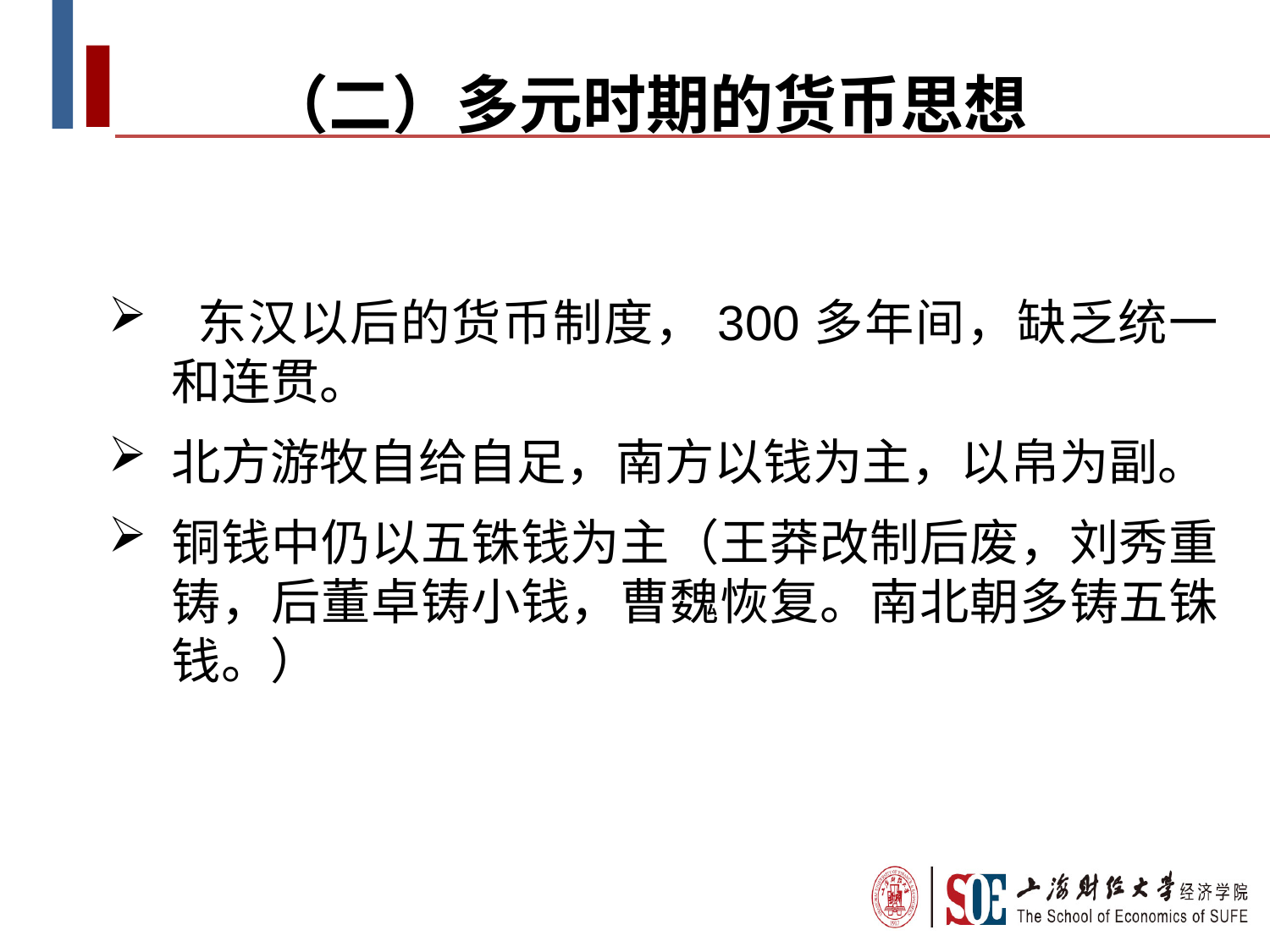

（二）多元时期的货币思想

 东汉以后的货币制度，300多年间，缺乏统一和连贯。
北方游牧自给自足，南方以钱为主，以帛为副。
铜钱中仍以五铢钱为主（王莽改制后废，刘秀重铸，后董卓铸小钱，曹魏恢复。南北朝多铸五铢钱。）